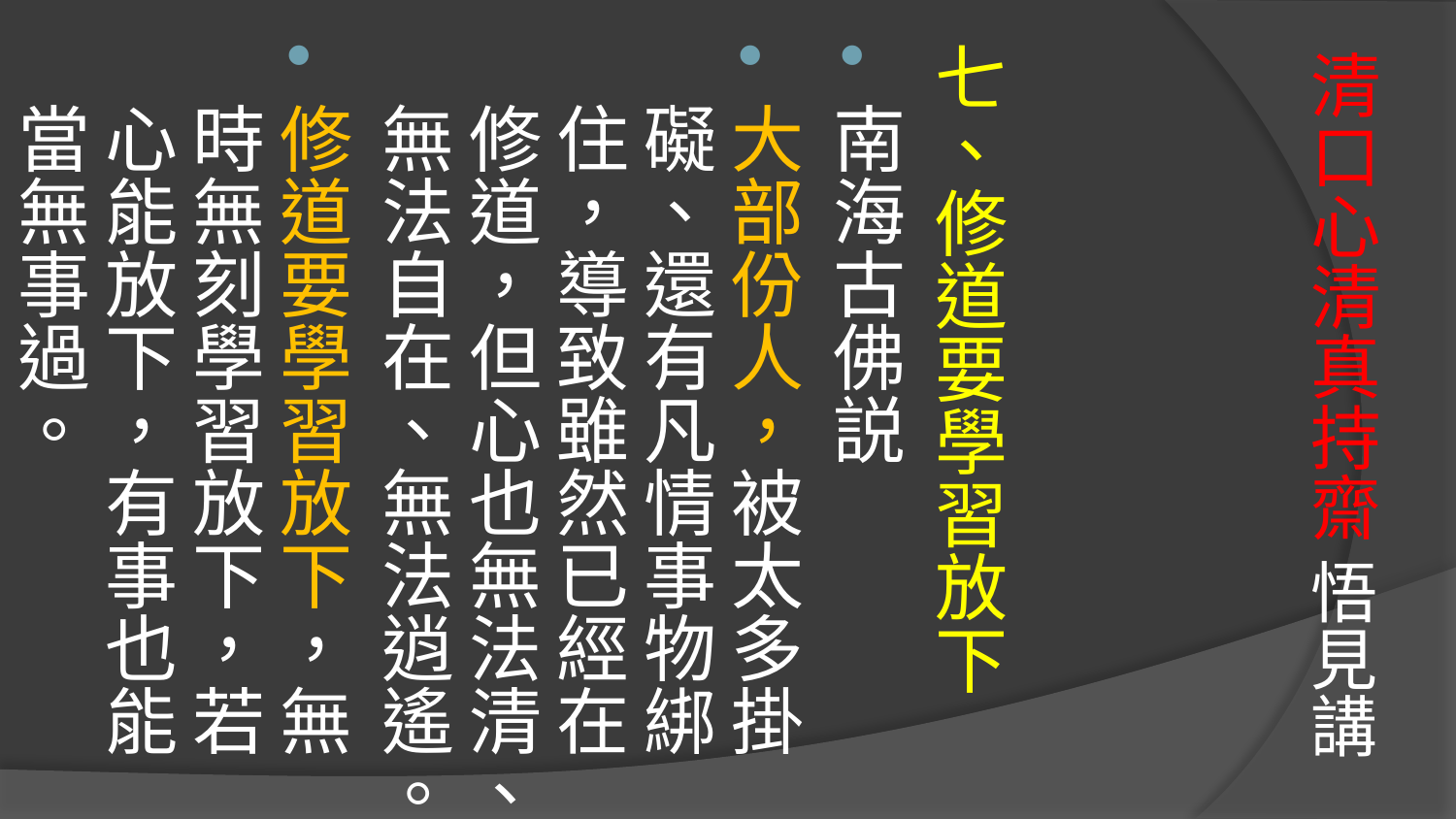

七、修道要學習放下
南海古佛説
大部份人，被太多掛礙、還有凡情事物綁住，導致雖然已經在修道，但心也無法清、無法自在、無法逍遙。
修道要學習放下，無時無刻學習放下，若心能放下，有事也能當無事過。
# 清口心清真持齋 悟見講